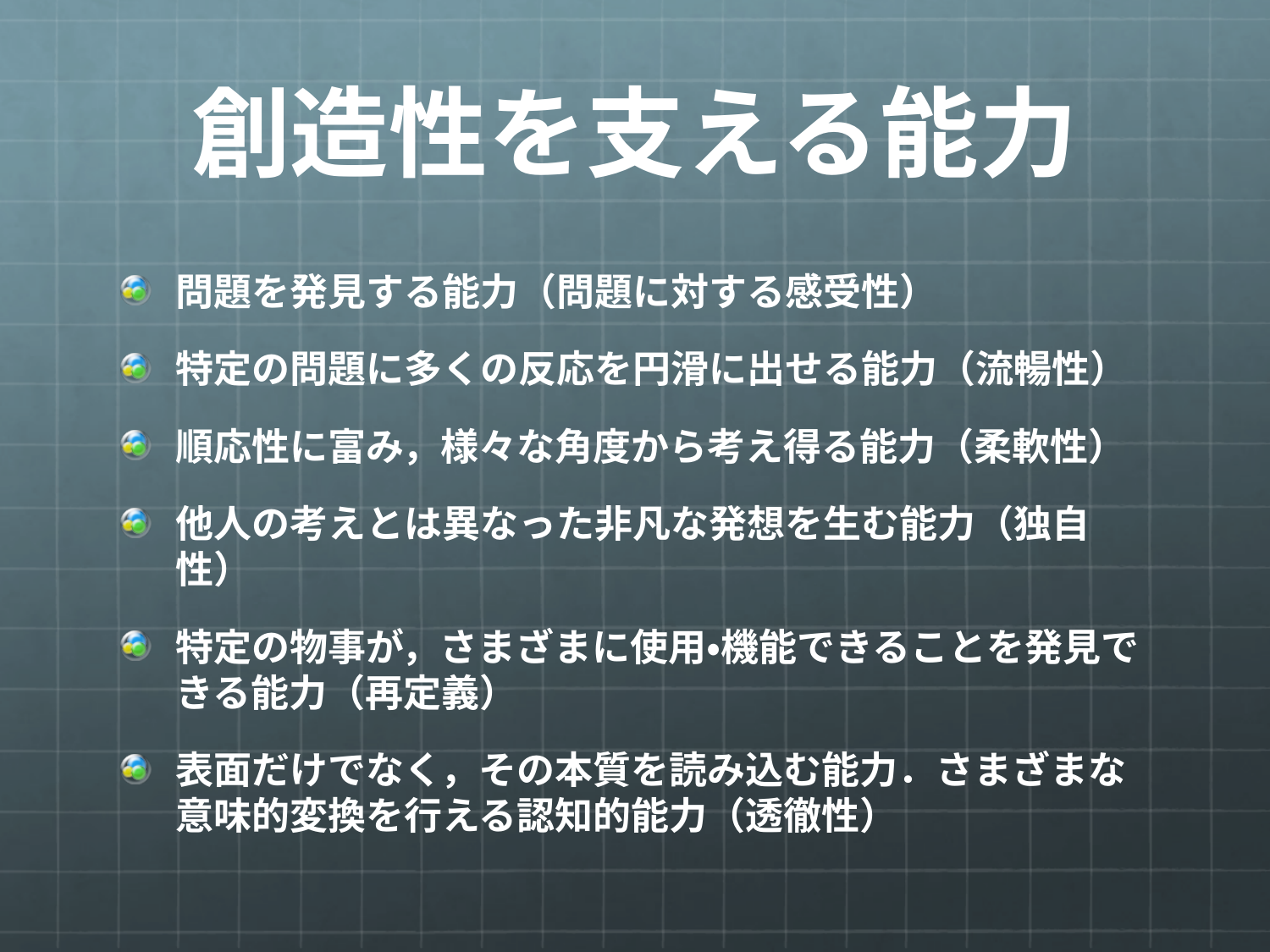

# 創造性を支える能力
問題を発見する能力（問題に対する感受性）
特定の問題に多くの反応を円滑に出せる能力（流暢性）
順応性に富み，様々な角度から考え得る能力（柔軟性）
他人の考えとは異なった非凡な発想を生む能力（独自性）
特定の物事が，さまざまに使用・機能できることを発見できる能力（再定義）
表面だけでなく，その本質を読み込む能力．さまざまな意味的変換を行える認知的能力（透徹性）